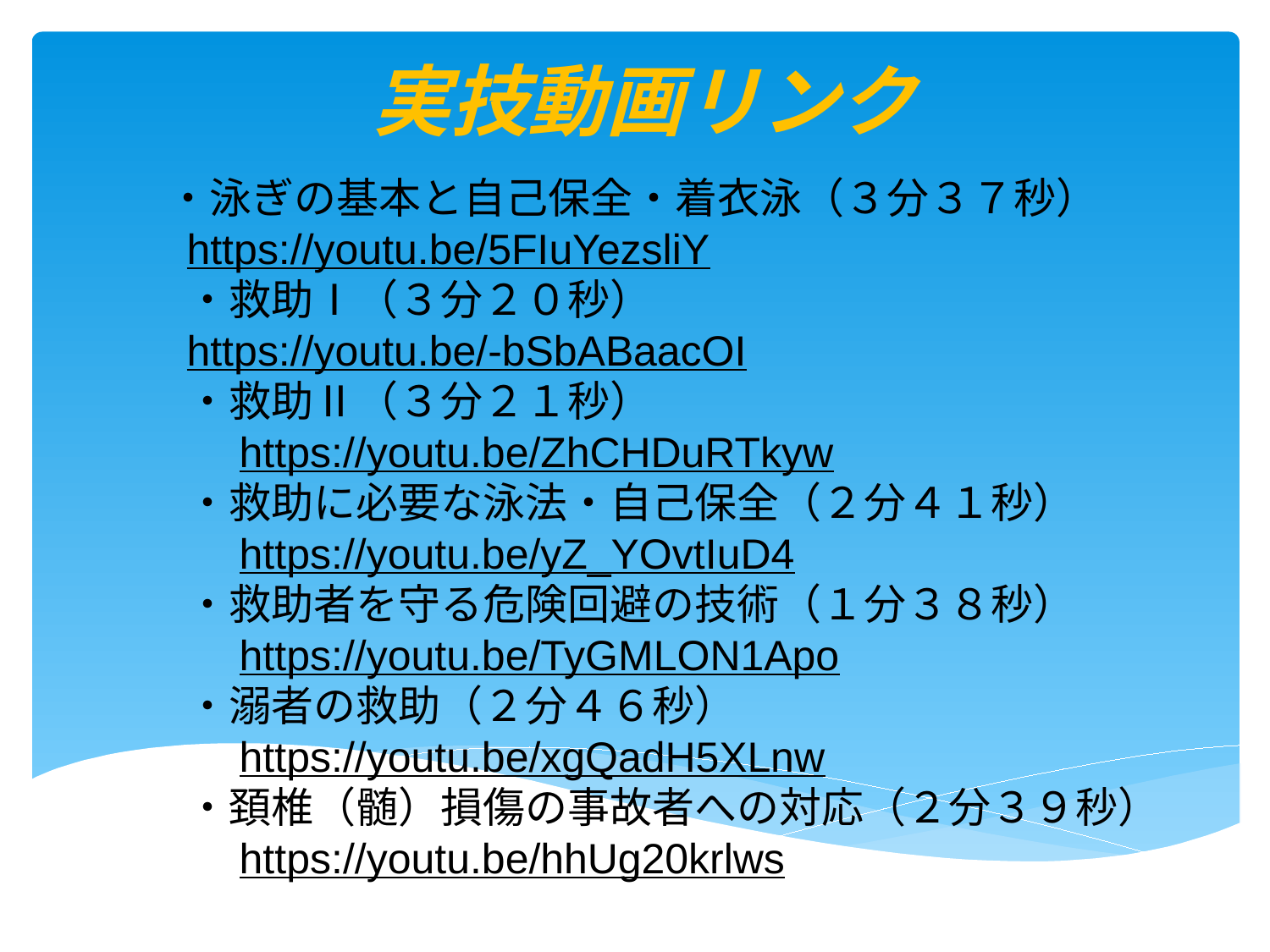

実技動画リンク
・泳ぎの基本と自己保全・着衣泳（３分３７秒）
https://youtu.be/5FIuYezsliY
・救助Ⅰ（３分２０秒）
https://youtu.be/-bSbABaacOI
・救助Ⅱ（３分２１秒）
　https://youtu.be/ZhCHDuRTkyw
・救助に必要な泳法・自己保全（２分４１秒）
　https://youtu.be/yZ_YOvtIuD4
・救助者を守る危険回避の技術（１分３８秒）
　https://youtu.be/TyGMLON1Apo
・溺者の救助（２分４６秒）
　https://youtu.be/xgQadH5XLnw
・頚椎（髄）損傷の事故者への対応（２分３９秒）
　https://youtu.be/hhUg20krlws